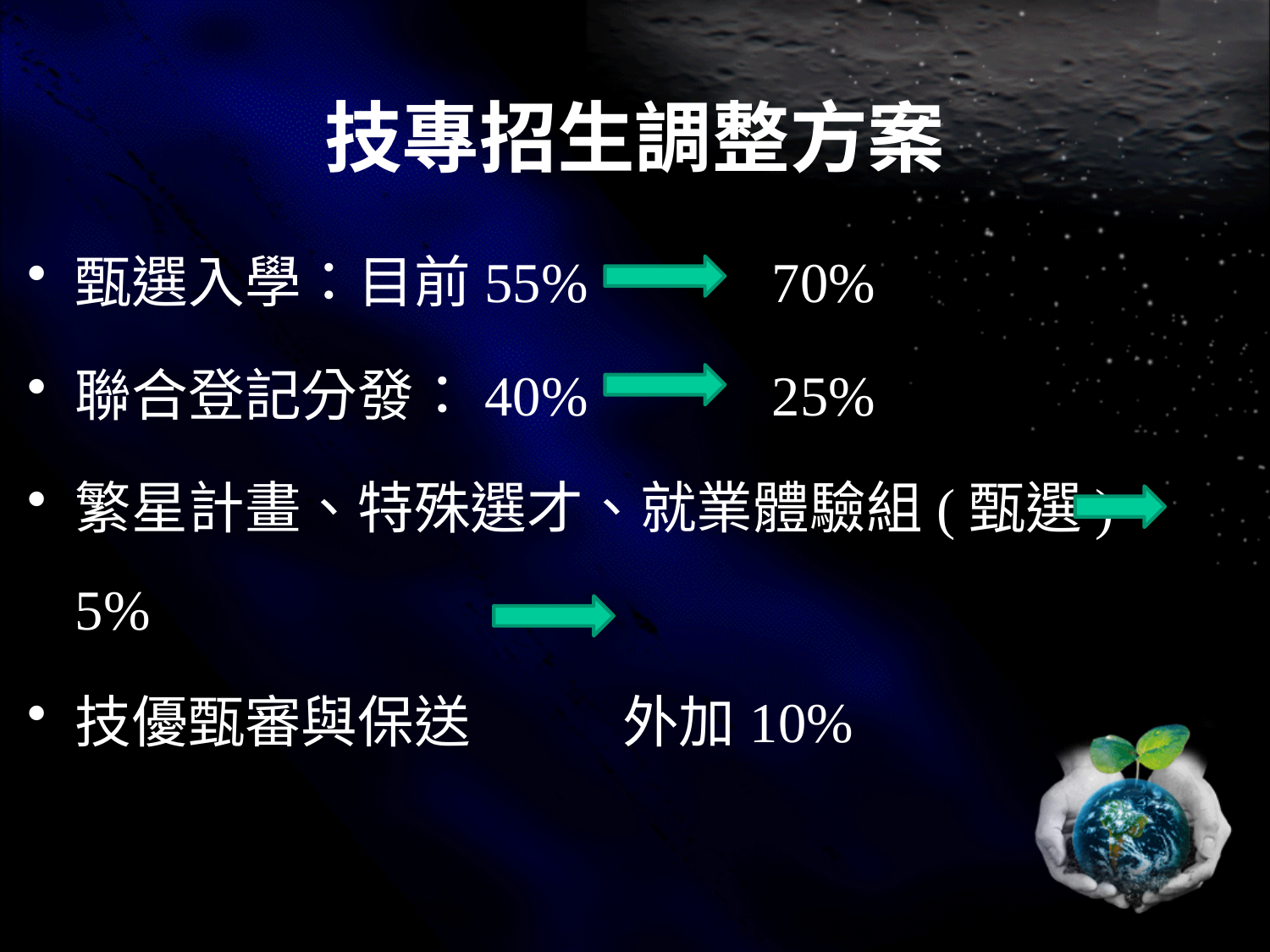

# 技專招生調整方案
甄選入學：目前55%             70%
聯合登記分發：40%             25%
繁星計畫、特殊選才、就業體驗組(甄選)       5%
技優甄審與保送            外加10%